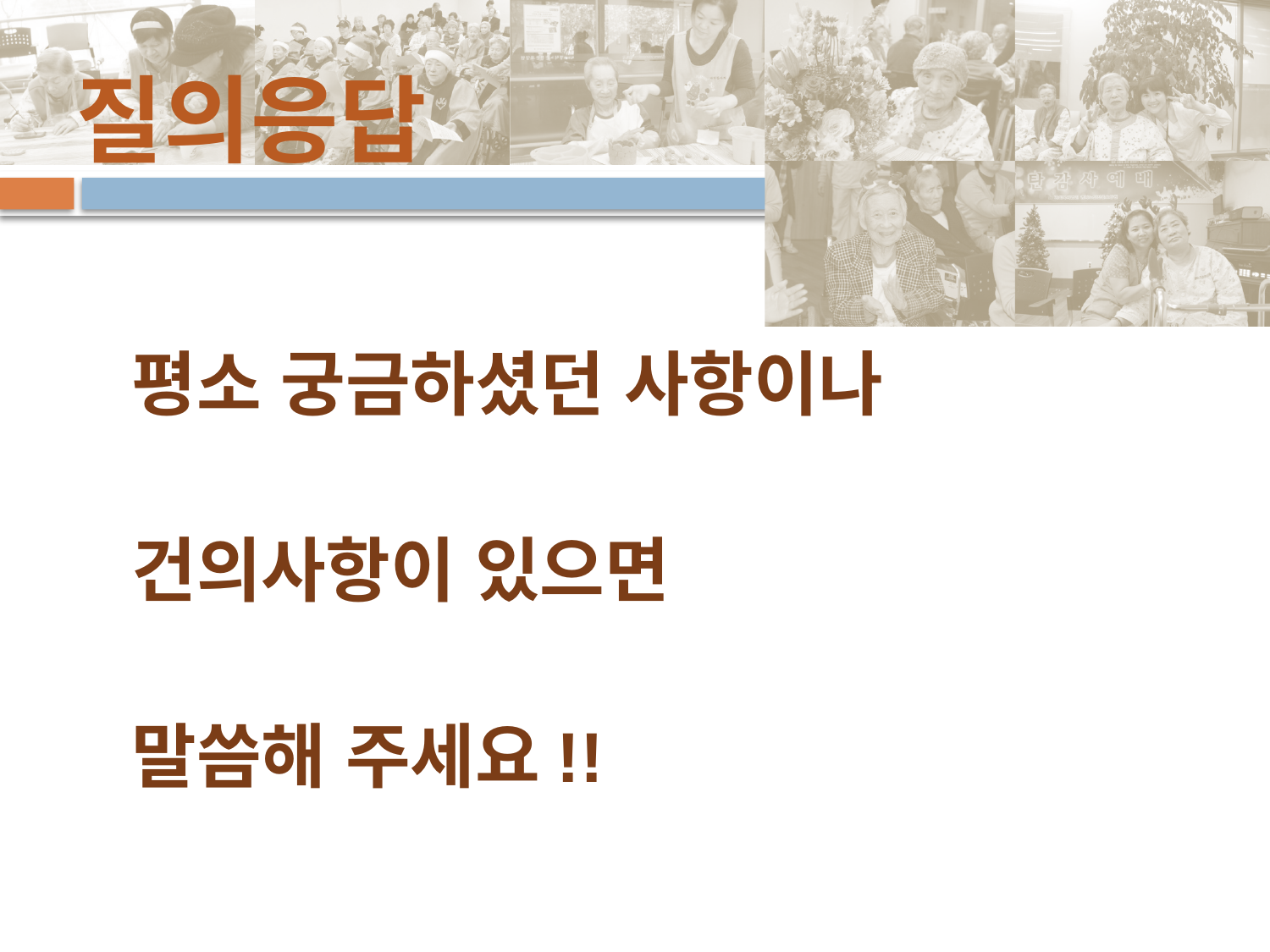

# 질의응답
평소 궁금하셨던 사항이나 건의사항이 있으면
말씀해 주세요!!